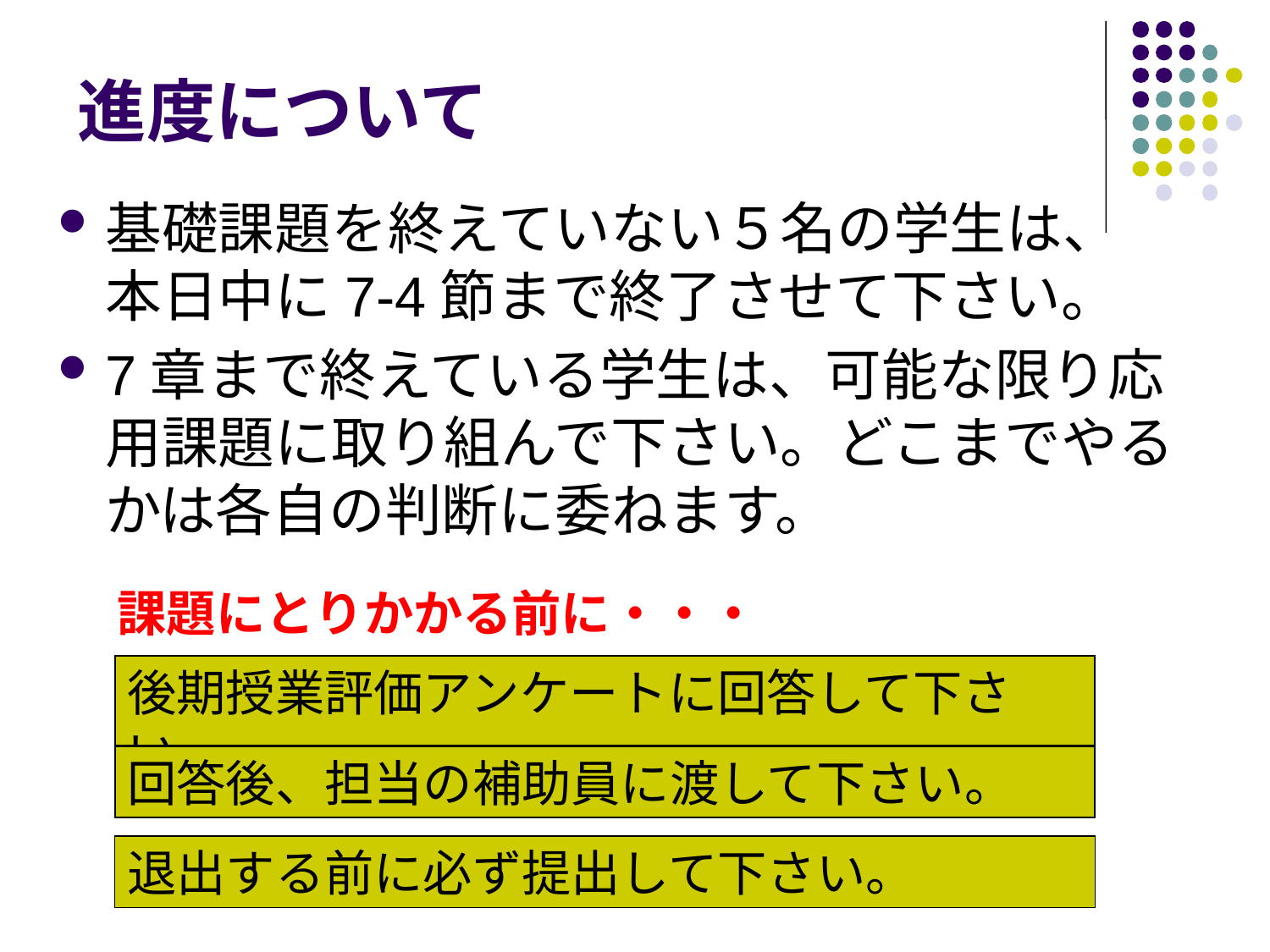

# 進度について
基礎課題を終えていない５名の学生は、本日中に7-4節まで終了させて下さい。
7章まで終えている学生は、可能な限り応用課題に取り組んで下さい。どこまでやるかは各自の判断に委ねます。
課題にとりかかる前に・・・
後期授業評価アンケートに回答して下さい。
回答後、担当の補助員に渡して下さい。
退出する前に必ず提出して下さい。